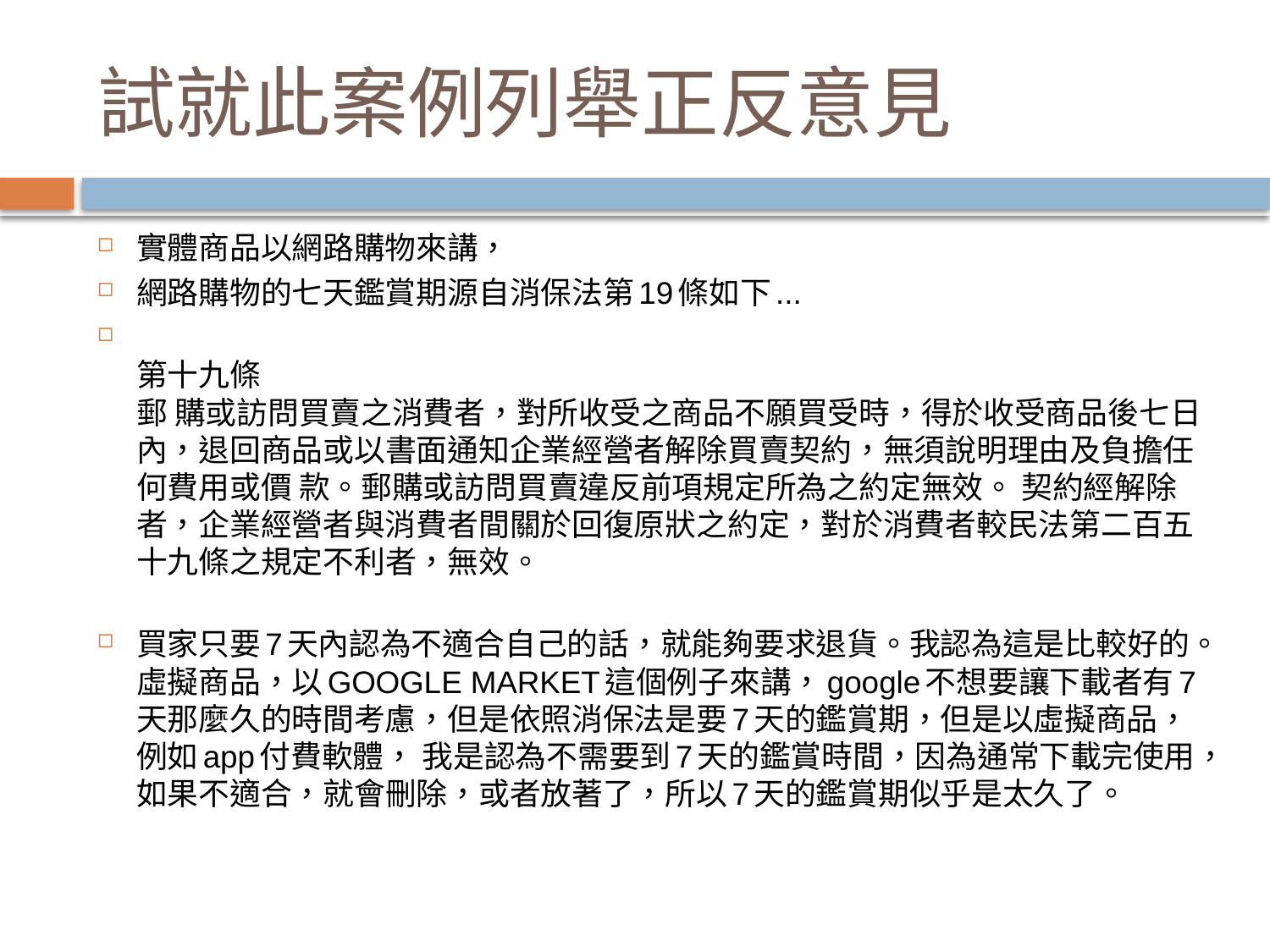

# 試就此案例列舉正反意見
實體商品以網路購物來講，
網路購物的七天鑑賞期源自消保法第19條如下...
第十九條
郵 購或訪問買賣之消費者，對所收受之商品不願買受時，得於收受商品後七日內，退回商品或以書面通知企業經營者解除買賣契約，無須說明理由及負擔任何費用或價 款。郵購或訪問買賣違反前項規定所為之約定無效。 契約經解除者，企業經營者與消費者間關於回復原狀之約定，對於消費者較民法第二百五十九條之規定不利者，無效。
買家只要7天內認為不適合自己的話，就能夠要求退貨。我認為這是比較好的。虛擬商品，以GOOGLE MARKET這個例子來講，google不想要讓下載者有7天那麼久的時間考慮，但是依照消保法是要7天的鑑賞期，但是以虛擬商品，例如app付費軟體， 我是認為不需要到7天的鑑賞時間，因為通常下載完使用，如果不適合，就會刪除，或者放著了，所以7天的鑑賞期似乎是太久了。